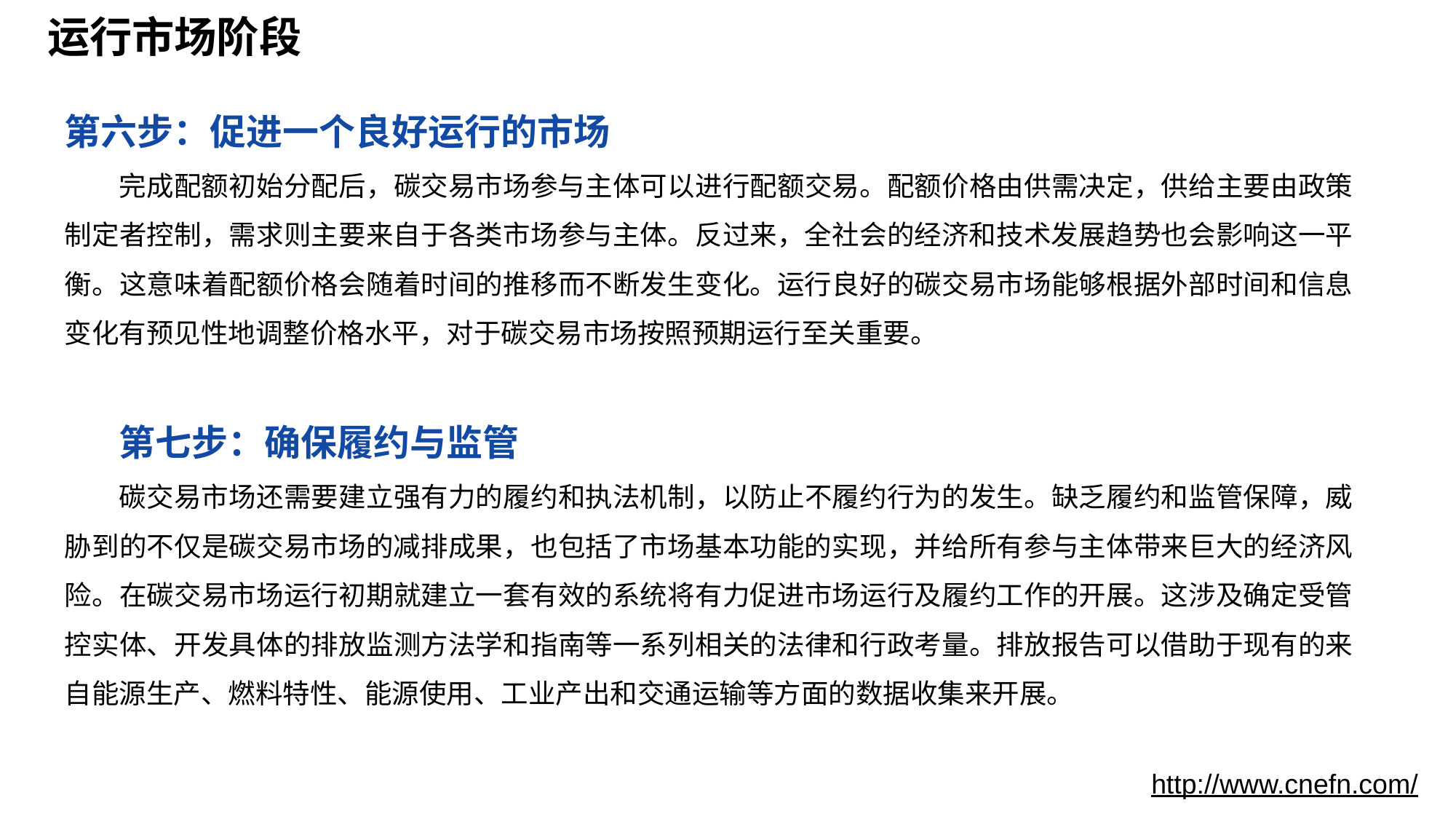

# 运行市场阶段
第六步：促进一个良好运行的市场
完成配额初始分配后，碳交易市场参与主体可以进行配额交易。配额价格由供需决定，供给主要由政策制定者控制，需求则主要来自于各类市场参与主体。反过来，全社会的经济和技术发展趋势也会影响这一平衡。这意味着配额价格会随着时间的推移而不断发生变化。运行良好的碳交易市场能够根据外部时间和信息变化有预见性地调整价格水平，对于碳交易市场按照预期运行至关重要。

第七步：确保履约与监管
碳交易市场还需要建立强有力的履约和执法机制，以防止不履约行为的发生。缺乏履约和监管保障，威胁到的不仅是碳交易市场的减排成果，也包括了市场基本功能的实现，并给所有参与主体带来巨大的经济风险。在碳交易市场运行初期就建立一套有效的系统将有力促进市场运行及履约工作的开展。这涉及确定受管控实体、开发具体的排放监测方法学和指南等一系列相关的法律和行政考量。排放报告可以借助于现有的来自能源生产、燃料特性、能源使用、工业产出和交通运输等方面的数据收集来开展。